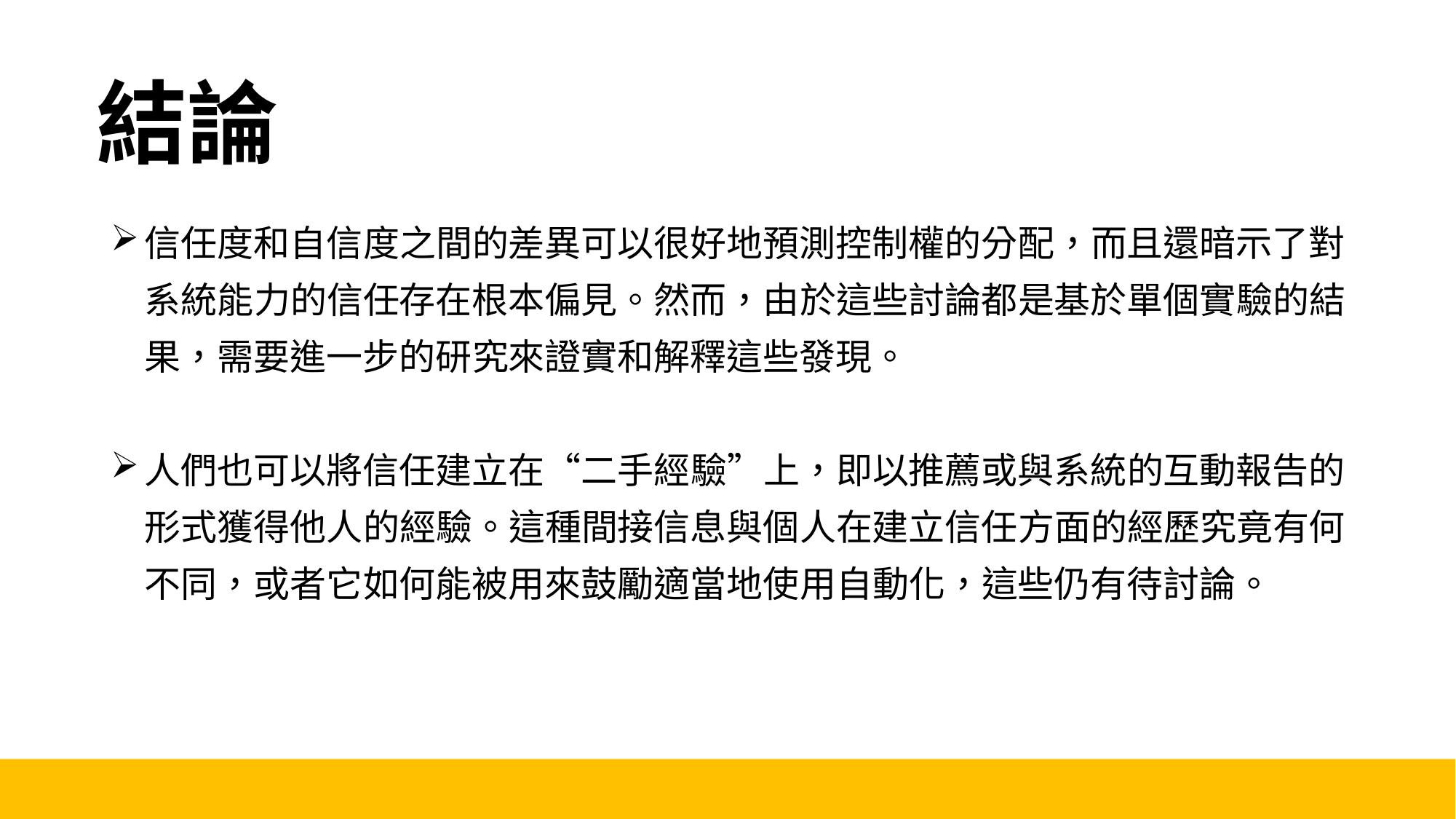

結論
信任度和自信度之間的差異可以很好地預測控制權的分配，而且還暗示了對系統能力的信任存在根本偏見。然而，由於這些討論都是基於單個實驗的結果，需要進一步的研究來證實和解釋這些發現。

人們也可以將信任建立在“二手經驗”上，即以推薦或與系統的互動報告的形式獲得他人的經驗。這種間接信息與個人在建立信任方面的經歷究竟有何不同，或者它如何能被用來鼓勵適當地使用自動化，這些仍有待討論。

14